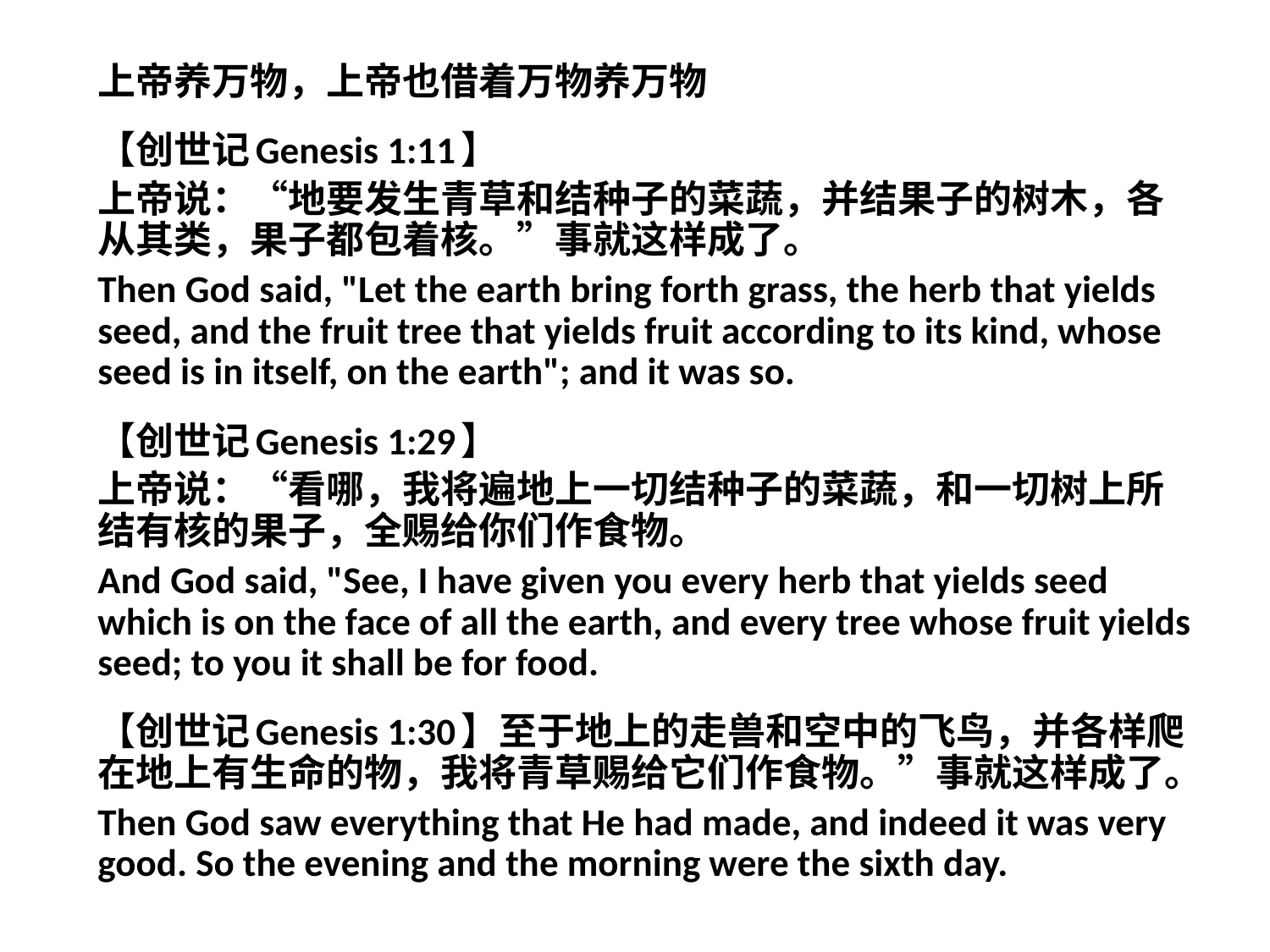

上帝养万物，上帝也借着万物养万物

【创世记Genesis 1:11】
上帝说：“地要发生青草和结种子的菜蔬，并结果子的树木，各从其类，果子都包着核。”事就这样成了。
Then God said, "Let the earth bring forth grass, the herb that yields seed, and the fruit tree that yields fruit according to its kind, whose seed is in itself, on the earth"; and it was so.

【创世记Genesis 1:29】
上帝说：“看哪，我将遍地上一切结种子的菜蔬，和一切树上所结有核的果子，全赐给你们作食物。
And God said, "See, I have given you every herb that yields seed which is on the face of all the earth, and every tree whose fruit yields seed; to you it shall be for food.

【创世记Genesis 1:30】至于地上的走兽和空中的飞鸟，并各样爬在地上有生命的物，我将青草赐给它们作食物。”事就这样成了。
Then God saw everything that He had made, and indeed it was very good. So the evening and the morning were the sixth day.